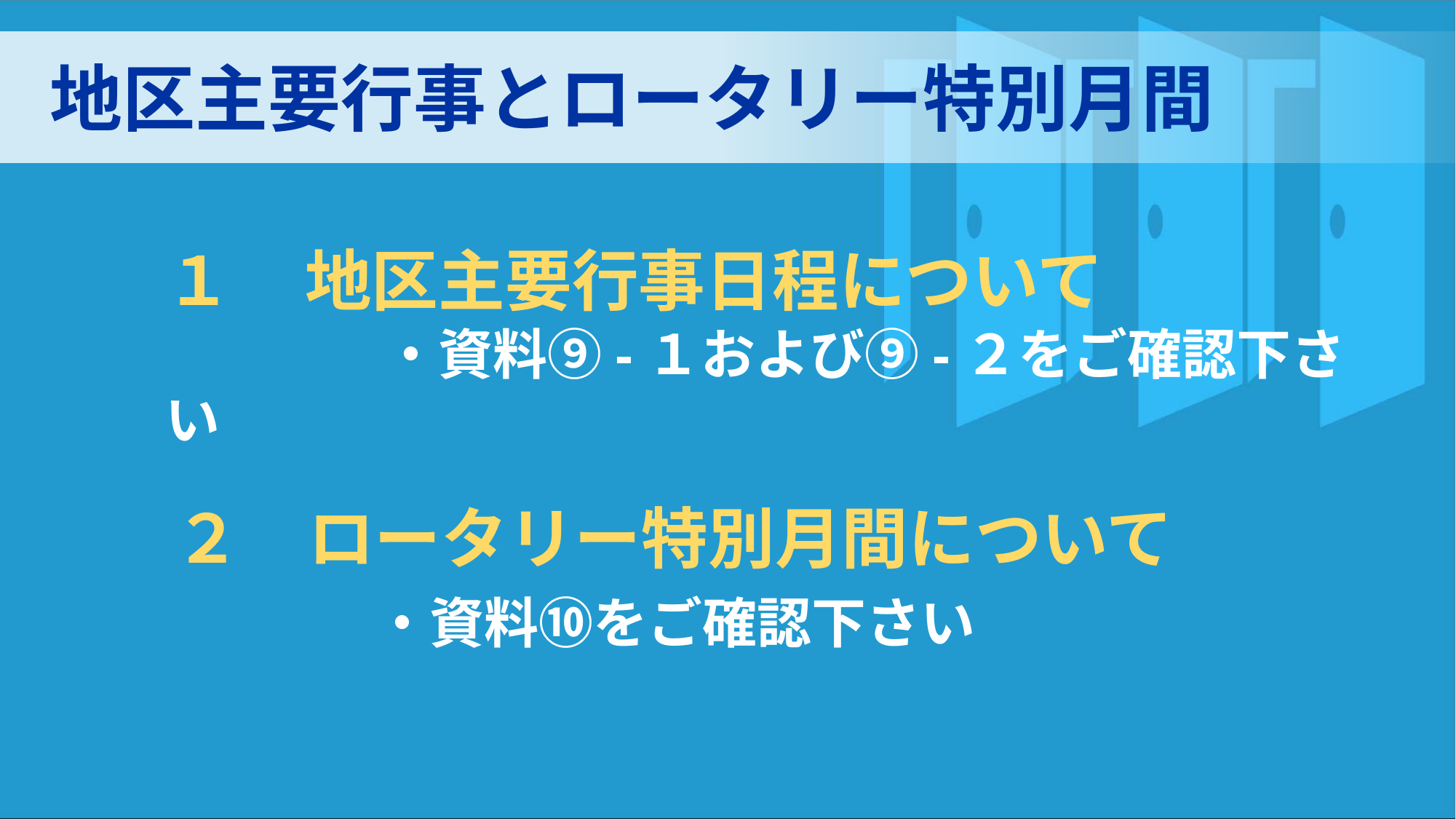

地区主要行事とロータリー特別月間
１　地区主要行事日程について
　　　　・資料⑨-１および⑨-２をご確認下さい

RIの柔軟性・多様性
２　ロータリー特別月間について
　　　・資料⑩をご確認下さい

自らの地区・クラブ・委員会の
立ち位置を知る